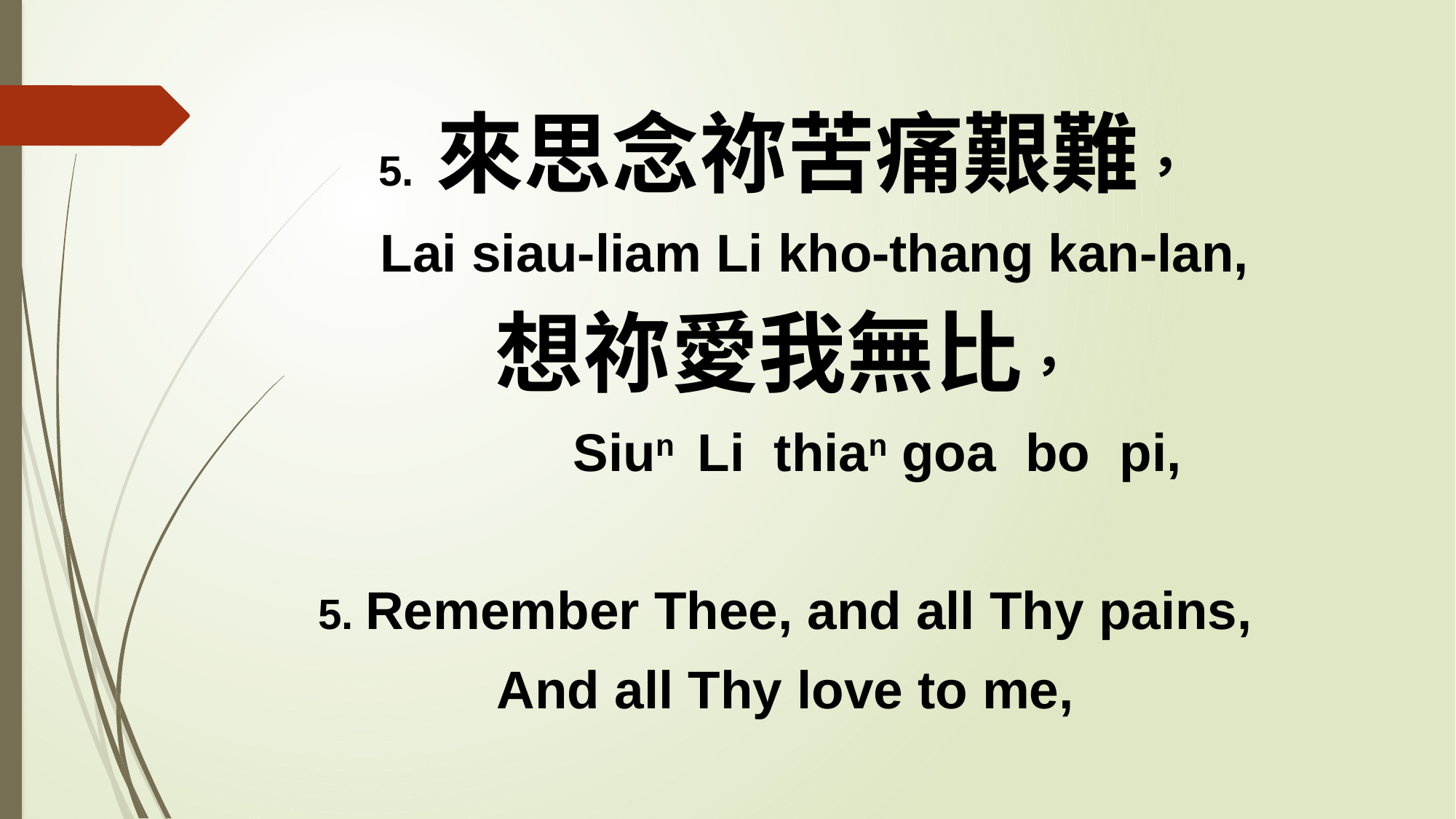

5. 來思念祢苦痛艱難，
    Lai siau-liam Li kho-thang kan-lan,
想祢愛我無比，
                       Siun  Li  thian goa  bo  pi,

5. Remember Thee, and all Thy pains,
And all Thy love to me,